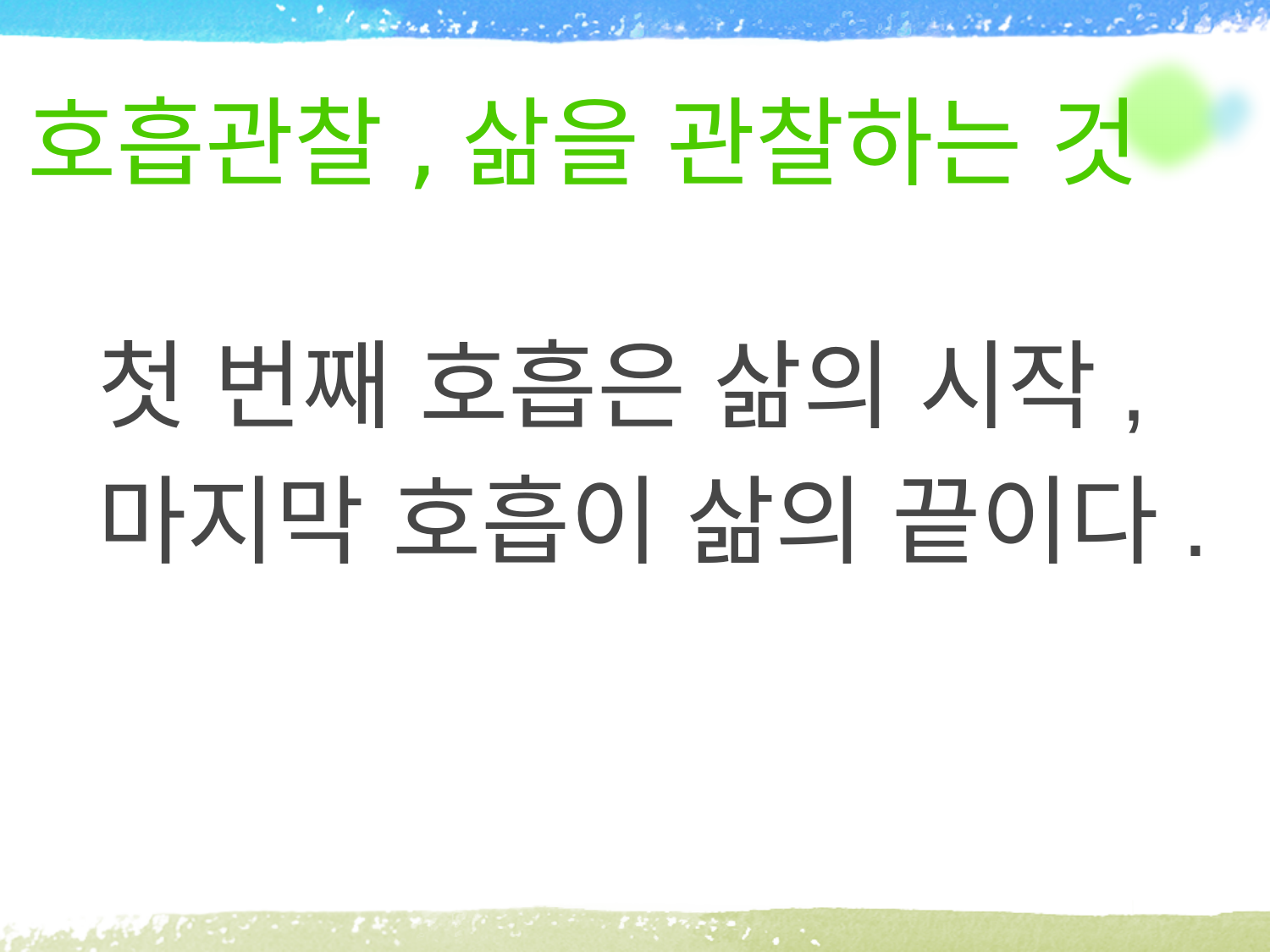

# 호흡관찰,삶을 관찰하는 것

 첫 번째 호흡은 삶의 시작,
 마지막 호흡이 삶의 끝이다.